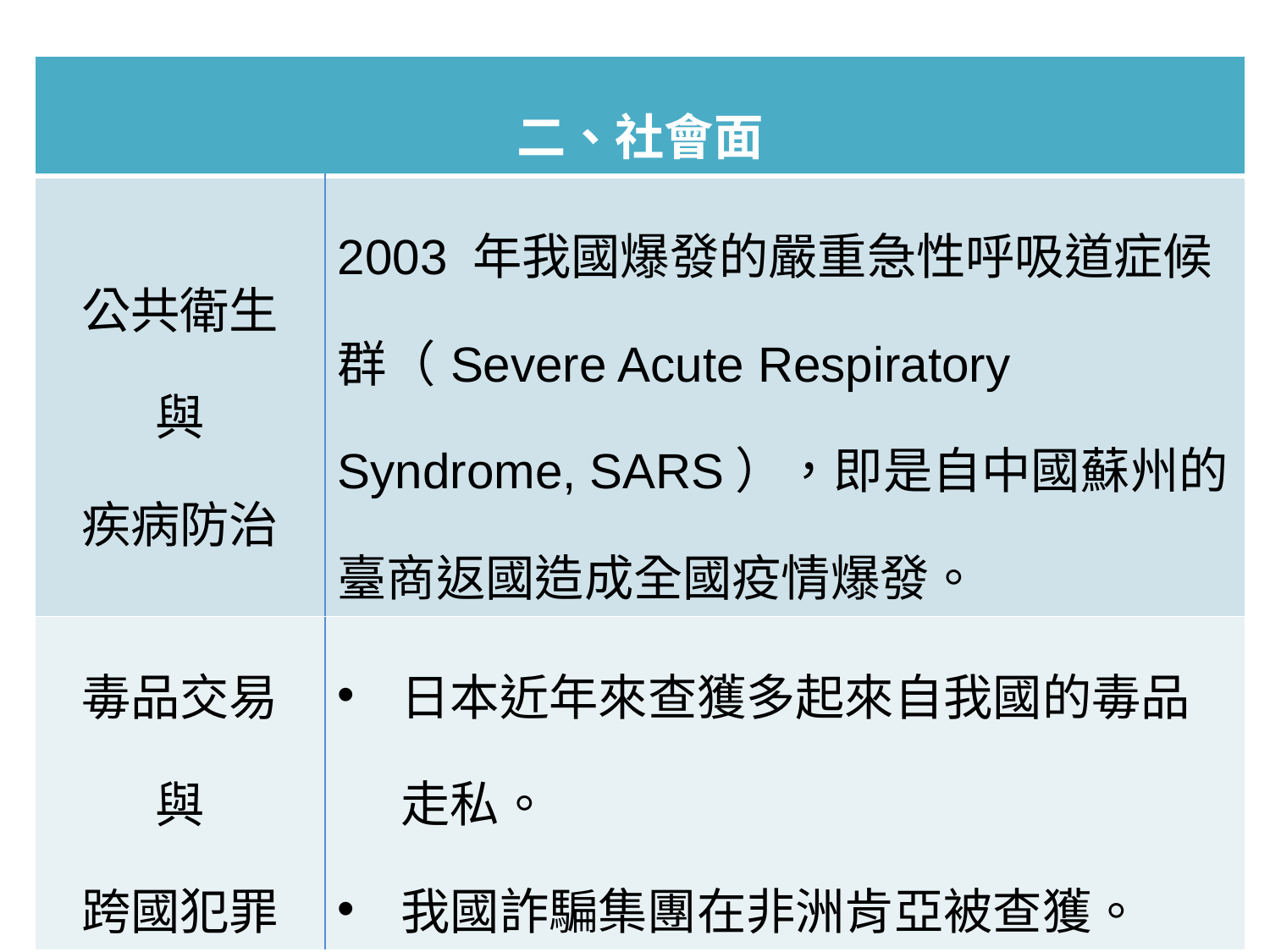

| 二、社會面 |  |
| --- | --- |
| 公共衛生 與 疾病防治 | 2003 年我國爆發的嚴重急性呼吸道症候群（Severe Acute Respiratory Syndrome, SARS），即是自中國蘇州的臺商返國造成全國疫情爆發。 |
| 毒品交易 與 跨國犯罪 | 日本近年來查獲多起來自我國的毒品走私。 我國詐騙集團在非洲肯亞被查獲。 |